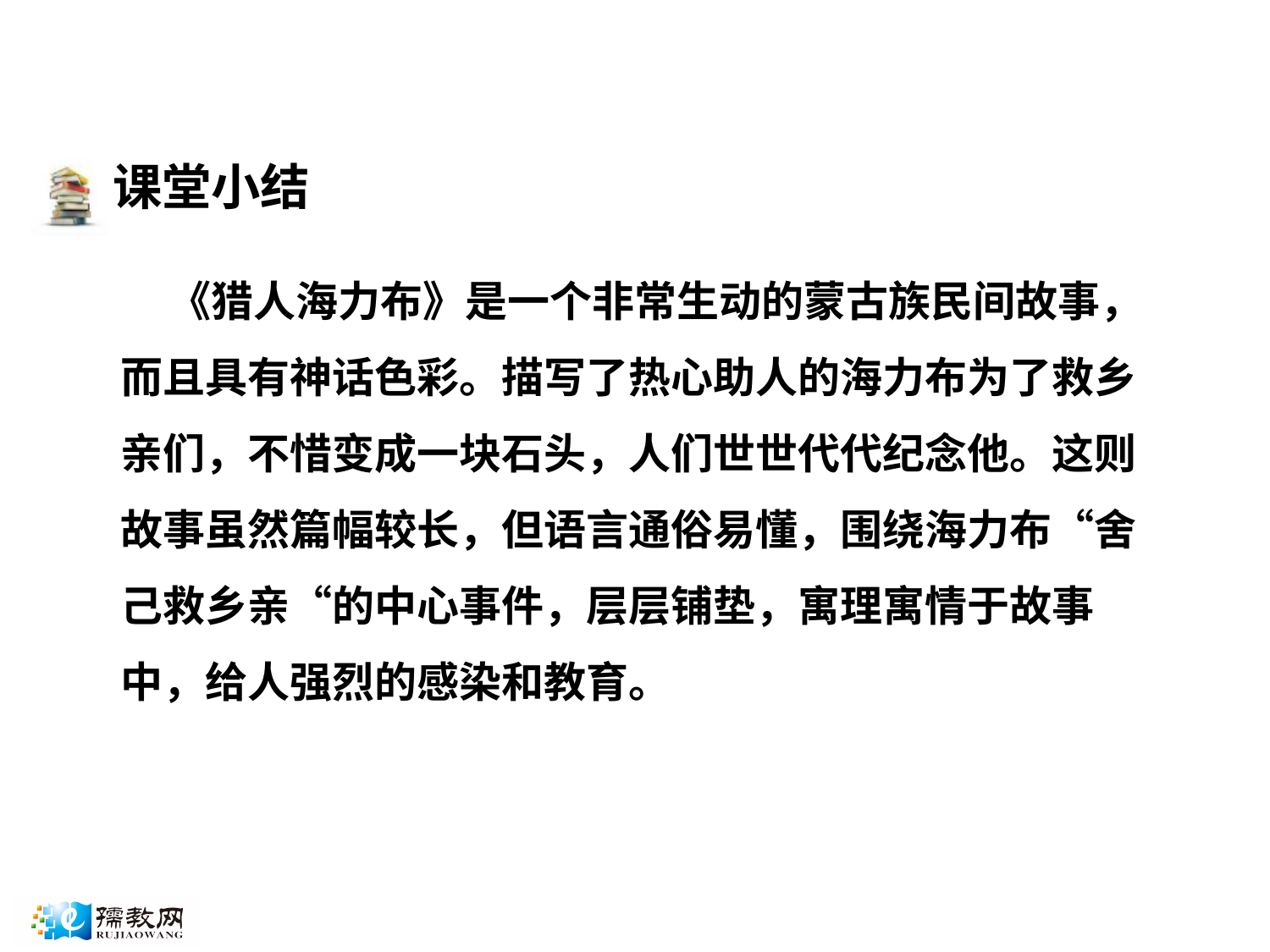

课堂小结

    《猎人海力布》是一个非常生动的蒙古族民间故事，而且具有神话色彩。描写了热心助人的海力布为了救乡亲们，不惜变成一块石头，人们世世代代纪念他。这则故事虽然篇幅较长，但语言通俗易懂，围绕海力布“舍己救乡亲“的中心事件，层层铺垫，寓理寓情于故事中，给人强烈的感染和教育。